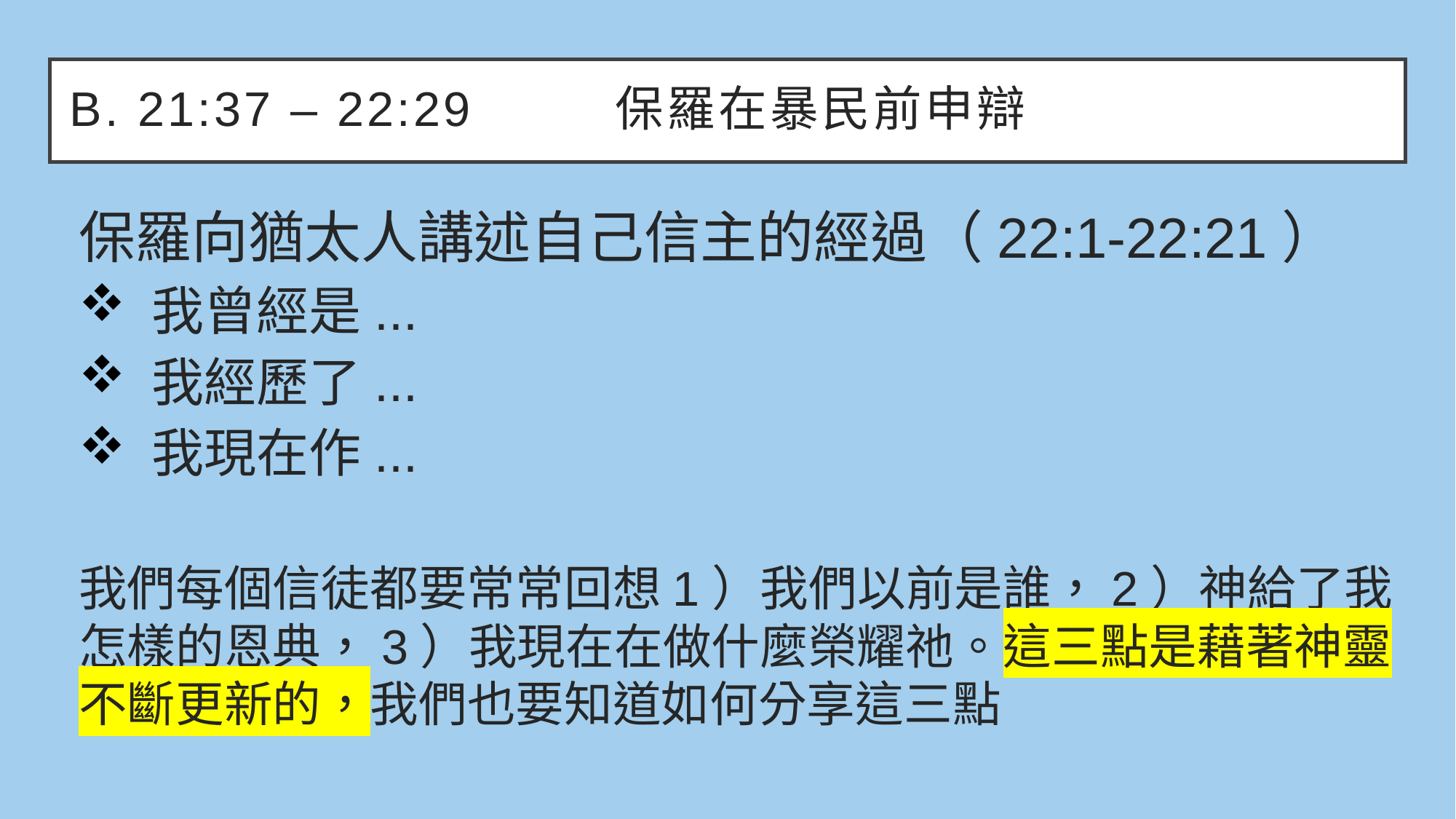

# B. 21:37 – 22:29		保羅在暴民前申辯
保羅向猶太人講述自己信主的經過（22:1-22:21）
我曾經是...
我經歷了...
我現在作...

我們每個信徒都要常常回想1）我們以前是誰，2）神給了我怎樣的恩典，3）我現在在做什麼榮耀祂。這三點是藉著神靈不斷更新的，我們也要知道如何分享這三點